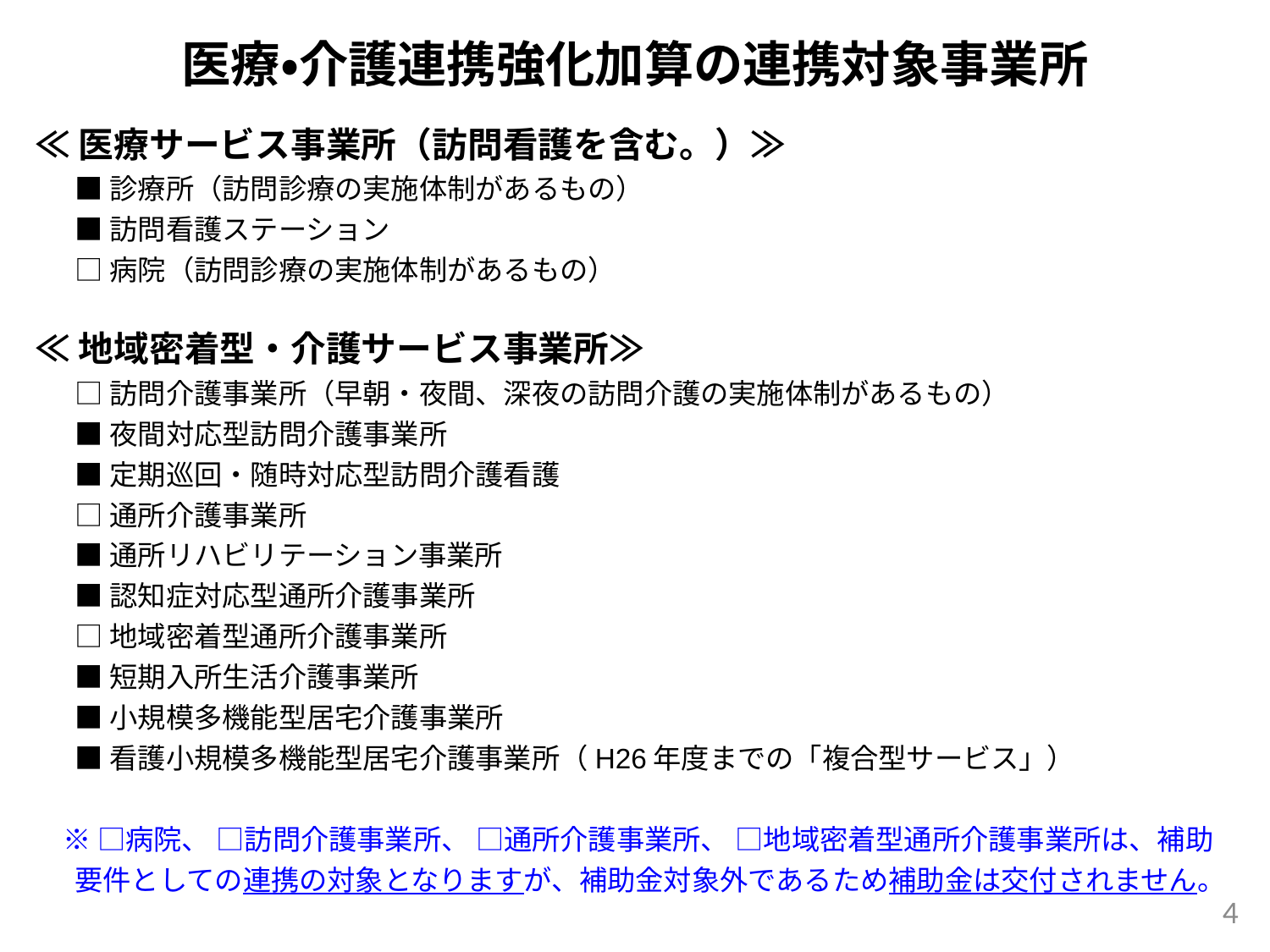

医療・介護連携強化加算の連携対象事業所
≪医療サービス事業所（訪問看護を含む。）≫
■診療所（訪問診療の実施体制があるもの）
■訪問看護ステーション
□病院（訪問診療の実施体制があるもの）

≪地域密着型・介護サービス事業所≫
□訪問介護事業所（早朝・夜間、深夜の訪問介護の実施体制があるもの）
■夜間対応型訪問介護事業所
■定期巡回・随時対応型訪問介護看護
□通所介護事業所
■通所リハビリテーション事業所
■認知症対応型通所介護事業所
□地域密着型通所介護事業所
■短期入所生活介護事業所
■小規模多機能型居宅介護事業所
■看護小規模多機能型居宅介護事業所（H26年度までの「複合型サービス」）

　※ □病院、 □訪問介護事業所、 □通所介護事業所、 □地域密着型通所介護事業所は、補助要件としての連携の対象となりますが、補助金対象外であるため補助金は交付されません。
4